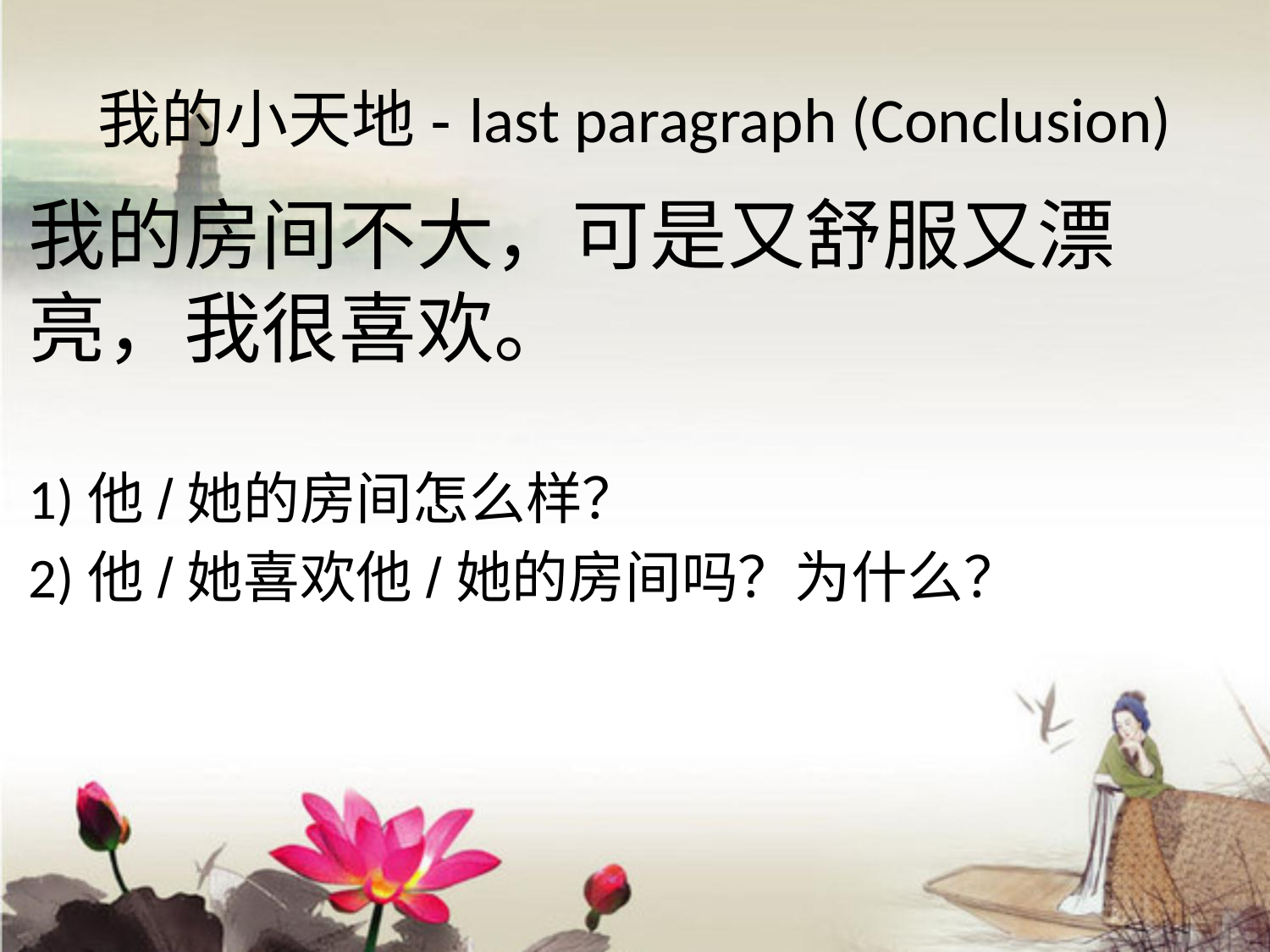

# 我的小天地- last paragraph (Conclusion)
我的房间不大，可是又舒服又漂亮，我很喜欢。

1)他/她的房间怎么样？
2)他/她喜欢他/她的房间吗？为什么？